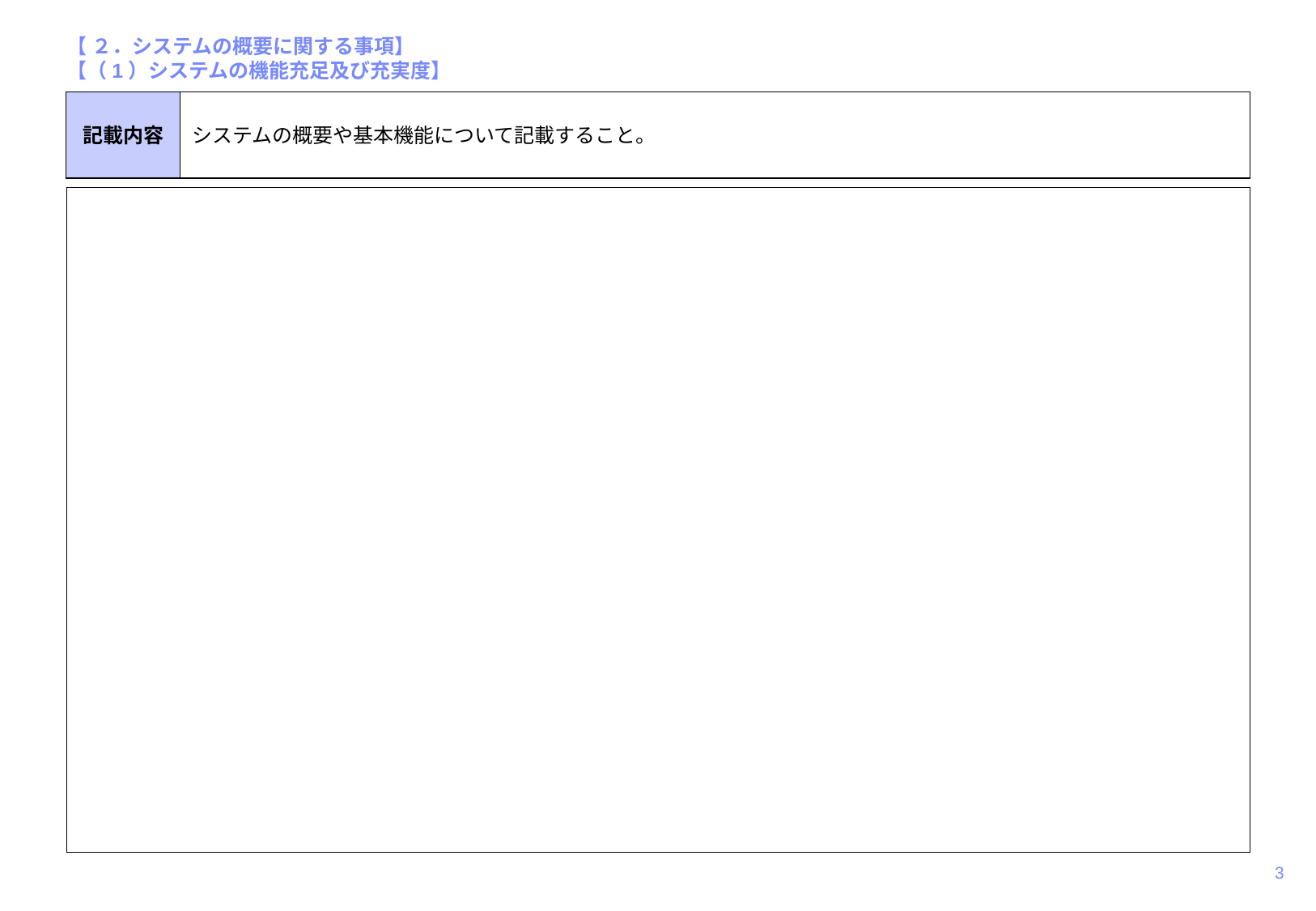

3
【 ２．システムの概要に関する事項】
【（1）システムの機能充足及び充実度】
記載内容
システムの概要や基本機能について記載すること。